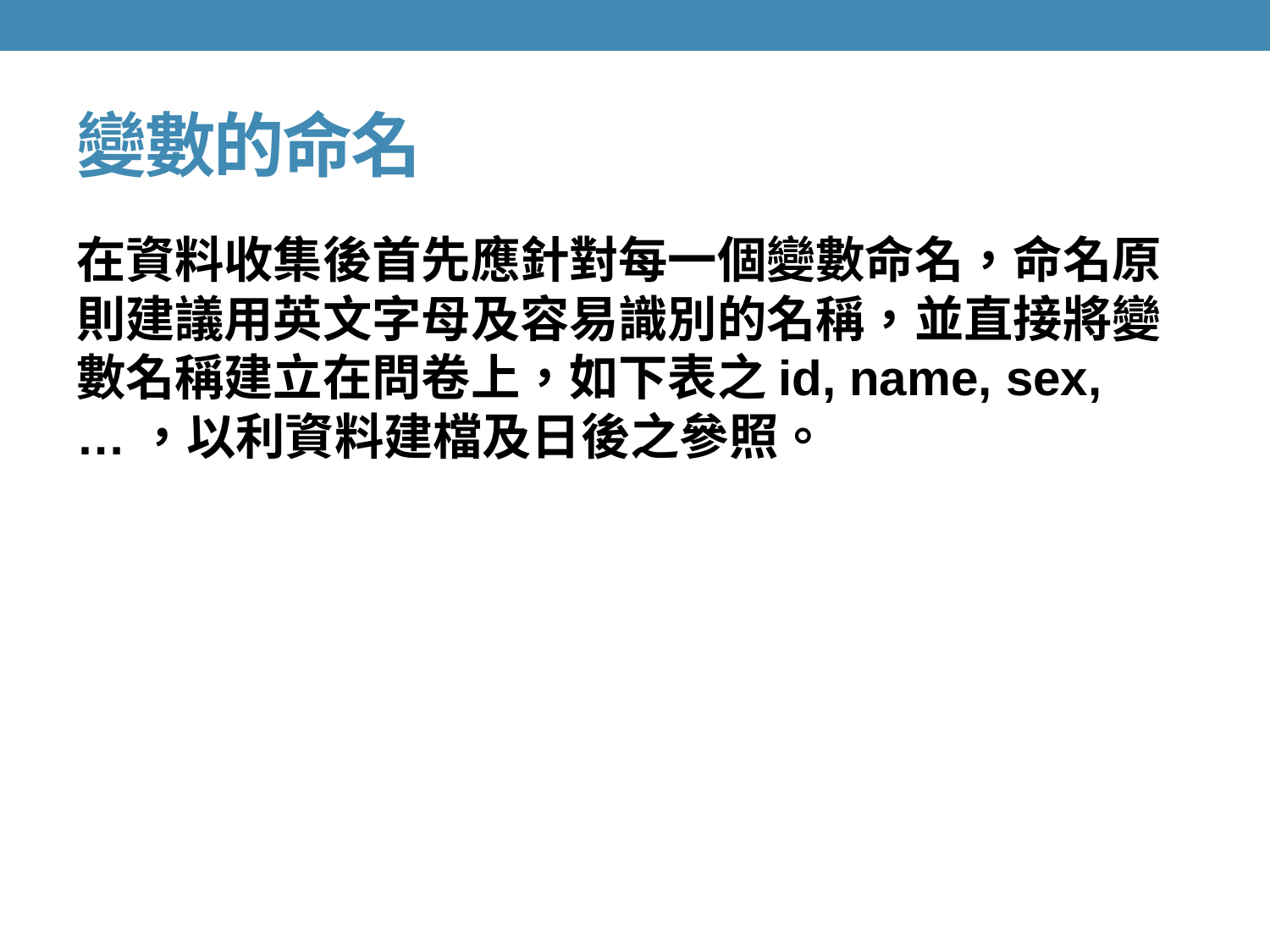

# 變數的命名
在資料收集後首先應針對每一個變數命名，命名原則建議用英文字母及容易識別的名稱，並直接將變數名稱建立在問卷上，如下表之id, name, sex, …，以利資料建檔及日後之參照。